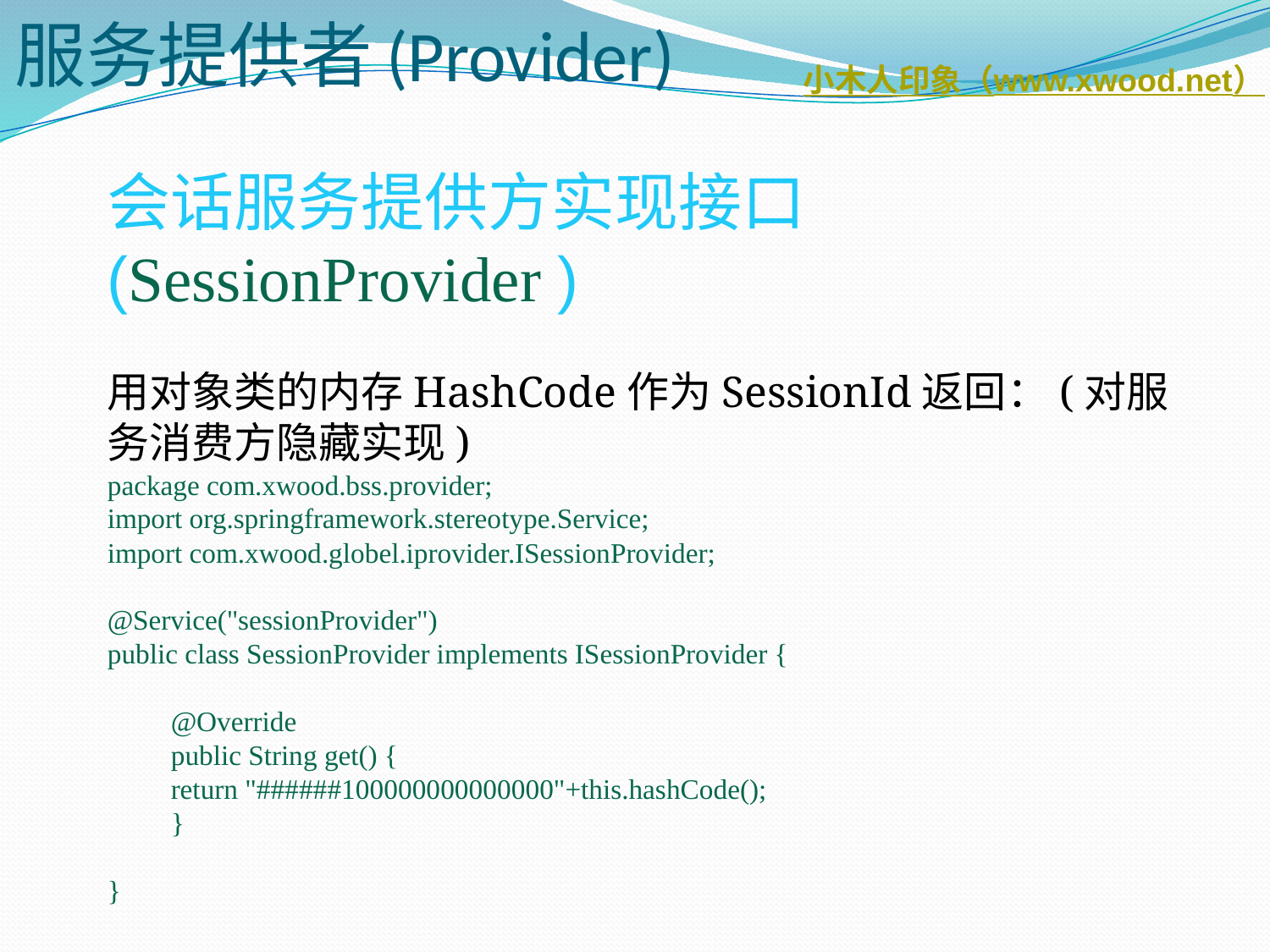

# 服务提供者(Provider)
会话服务提供方实现接口(SessionProvider )

用对象类的内存HashCode作为SessionId返回：(对服务消费方隐藏实现)
package com.xwood.bss.provider;
import org.springframework.stereotype.Service;
import com.xwood.globel.iprovider.ISessionProvider;

@Service("sessionProvider")
public class SessionProvider implements ISessionProvider {

@Override
public String get() {
return "######100000000000000"+this.hashCode();
}

}